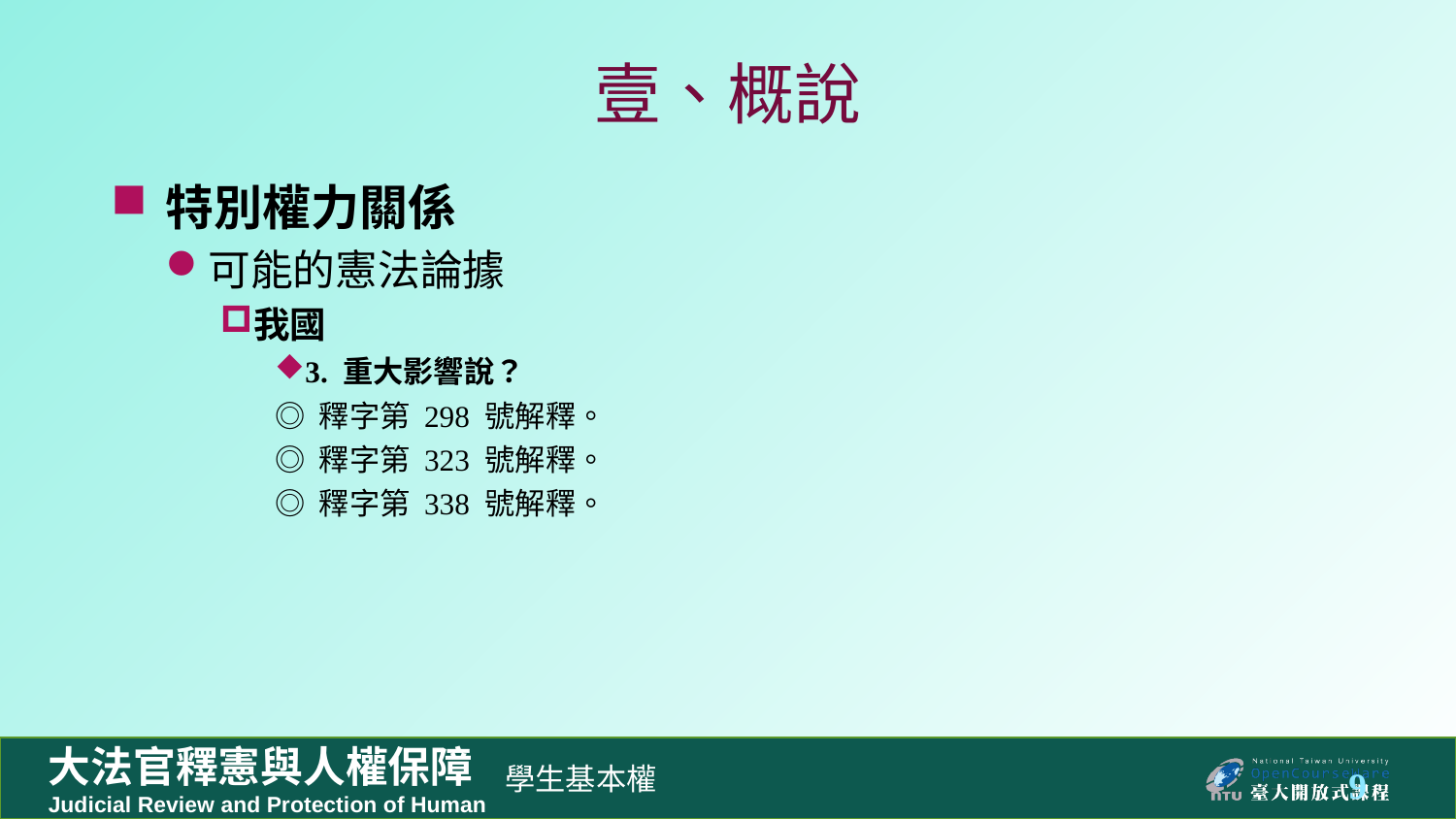

# 壹、概說
特別權力關係
可能的憲法論據
我國
3. 重大影響說？
◎ 釋字第 298 號解釋。
◎ 釋字第 323 號解釋。
◎ 釋字第 338 號解釋。